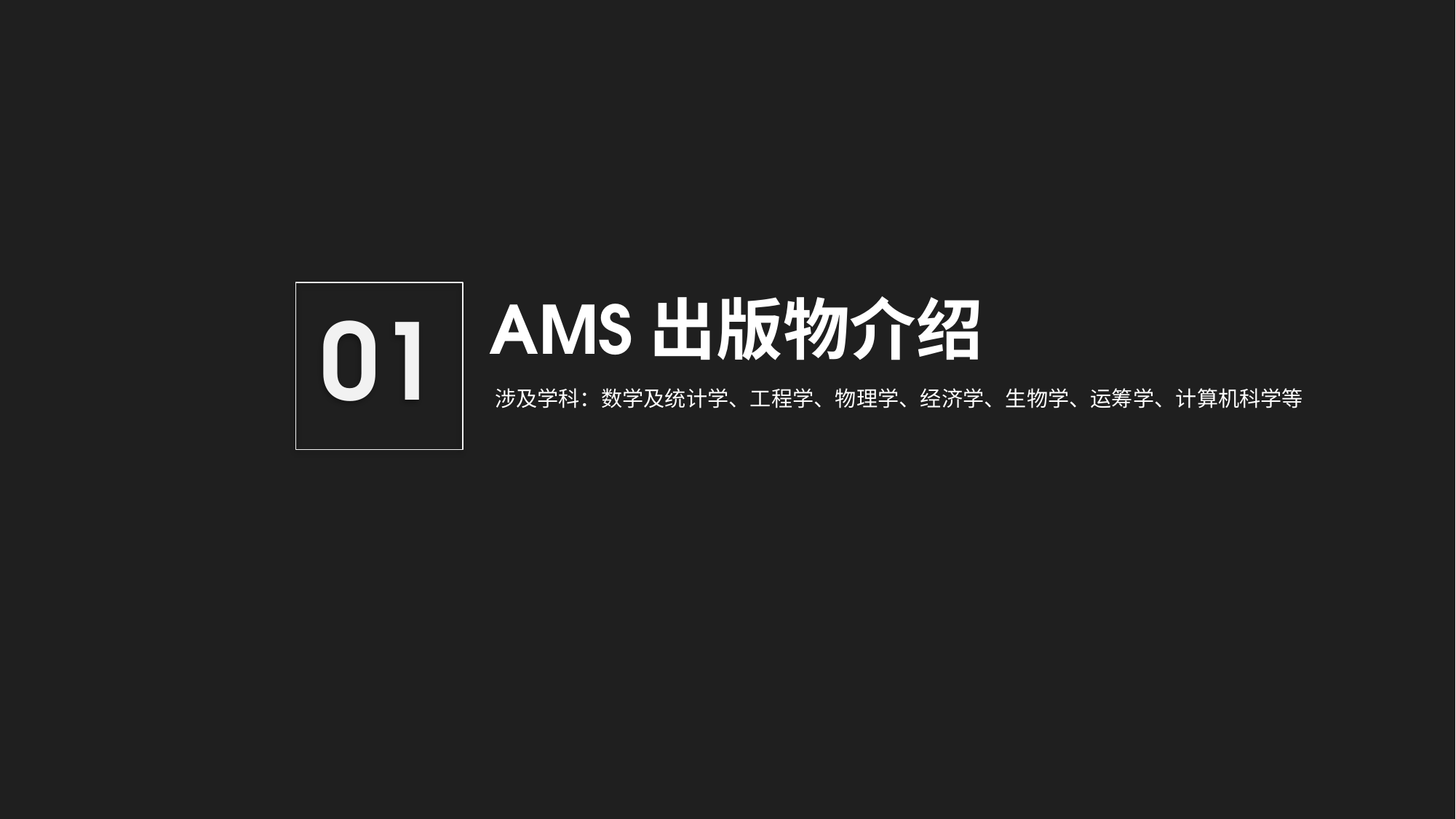

01
AMS出版物介绍
涉及学科：数学及统计学、工程学、物理学、经济学、生物学、运筹学、计算机科学等